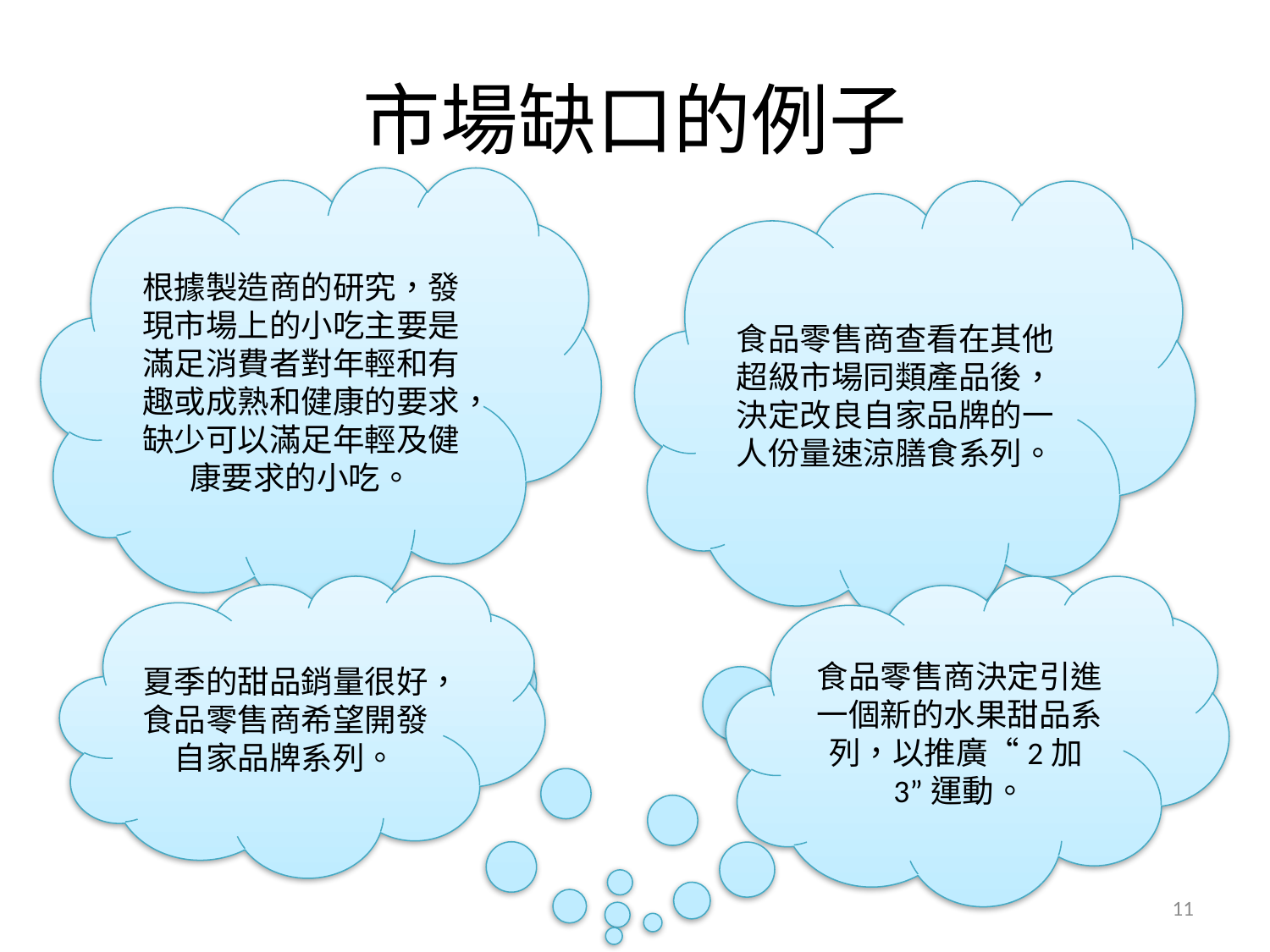

# 市場缺口的例子
根據製造商的研究，發現市場上的小吃主要是滿足消費者對年輕和有趣或成熟和健康的要求，缺少可以滿足年輕及健康要求的小吃。
食品零售商查看在其他超級市場同類產品後，決定改良自家品牌的一人份量速涼膳食系列。
夏季的甜品銷量很好，食品零售商希望開發自家品牌系列。
食品零售商決定引進一個新的水果甜品系列，以推廣“2加3”運動。
11